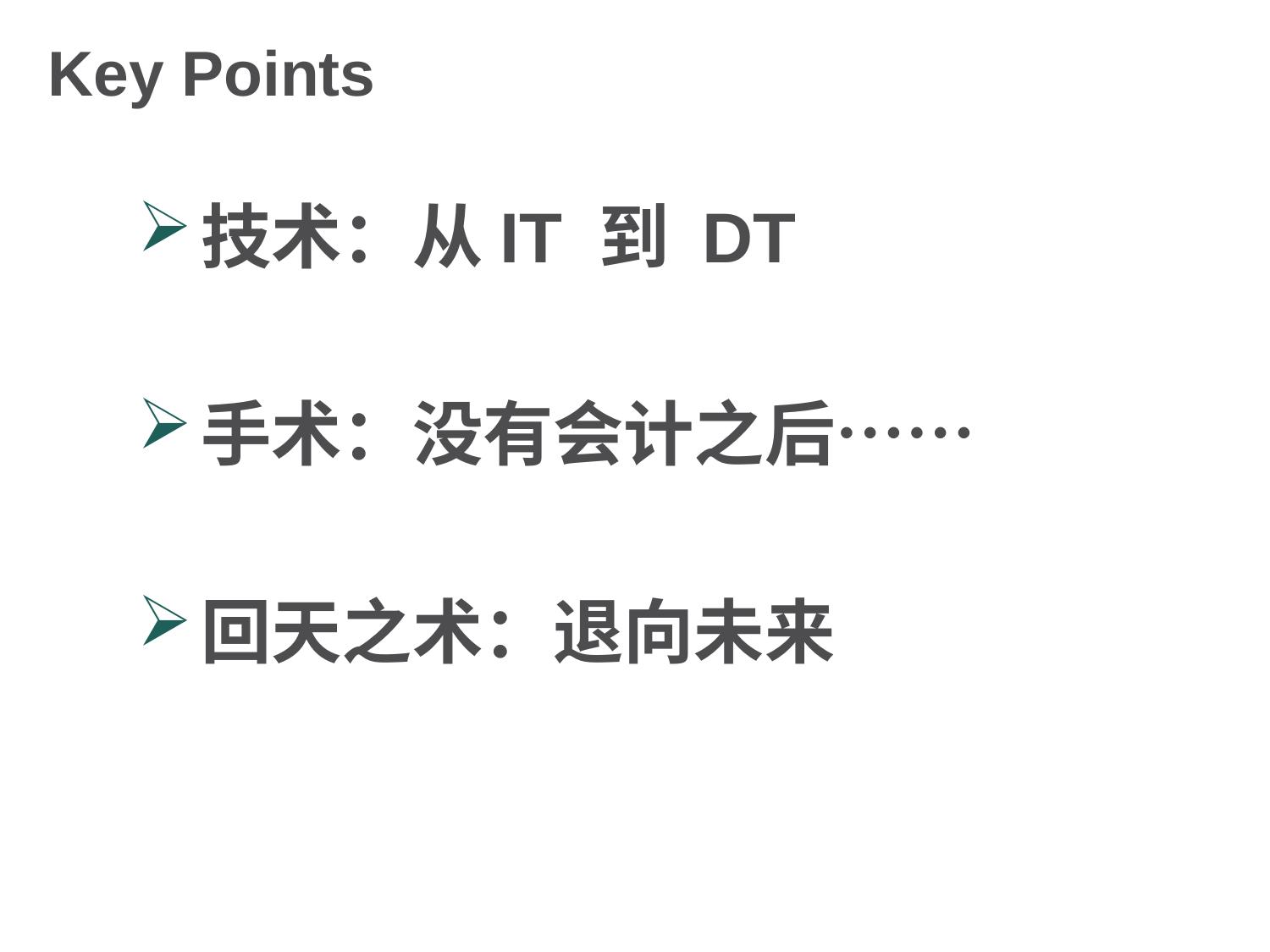

# Key Points
技术：从IT 到 DT

手术：没有会计之后……

回天之术：退向未来